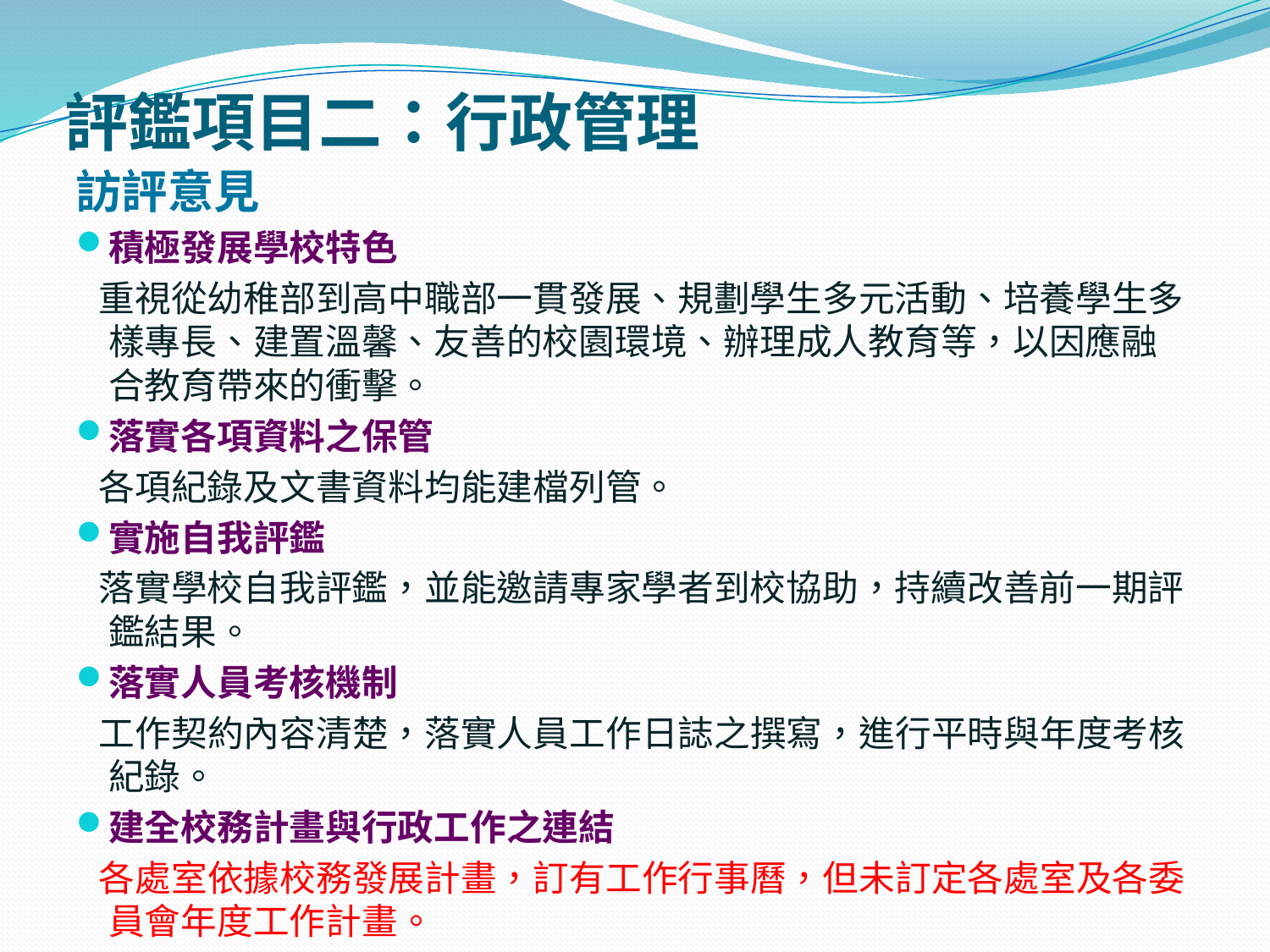

# 評鑑項目二：行政管理
訪評意見
積極發展學校特色
  重視從幼稚部到高中職部一貫發展、規劃學生多元活動、培養學生多樣專長、建置溫馨、友善的校園環境、辦理成人教育等，以因應融合教育帶來的衝擊。
落實各項資料之保管
  各項紀錄及文書資料均能建檔列管。
實施自我評鑑
  落實學校自我評鑑，並能邀請專家學者到校協助，持續改善前一期評鑑結果。
落實人員考核機制
  工作契約內容清楚，落實人員工作日誌之撰寫，進行平時與年度考核紀錄。
建全校務計畫與行政工作之連結
  各處室依據校務發展計畫，訂有工作行事曆，但未訂定各處室及各委員會年度工作計畫。